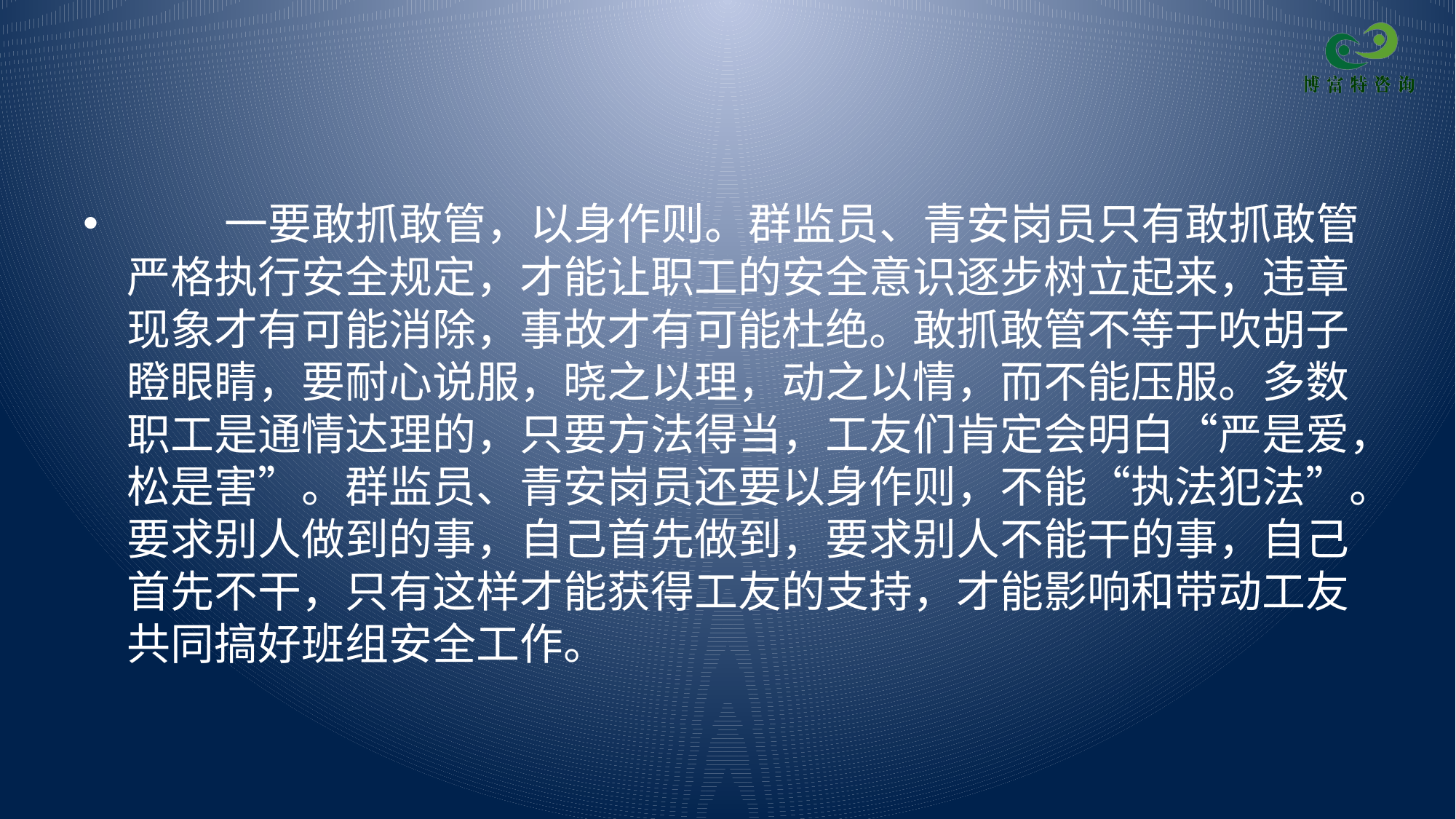

#
         一要敢抓敢管，以身作则。群监员、青安岗员只有敢抓敢管严格执行安全规定，才能让职工的安全意识逐步树立起来，违章现象才有可能消除，事故才有可能杜绝。敢抓敢管不等于吹胡子瞪眼睛，要耐心说服，晓之以理，动之以情，而不能压服。多数职工是通情达理的，只要方法得当，工友们肯定会明白“严是爱，松是害”。群监员、青安岗员还要以身作则，不能“执法犯法”。要求别人做到的事，自己首先做到，要求别人不能干的事，自己首先不干，只有这样才能获得工友的支持，才能影响和带动工友共同搞好班组安全工作。